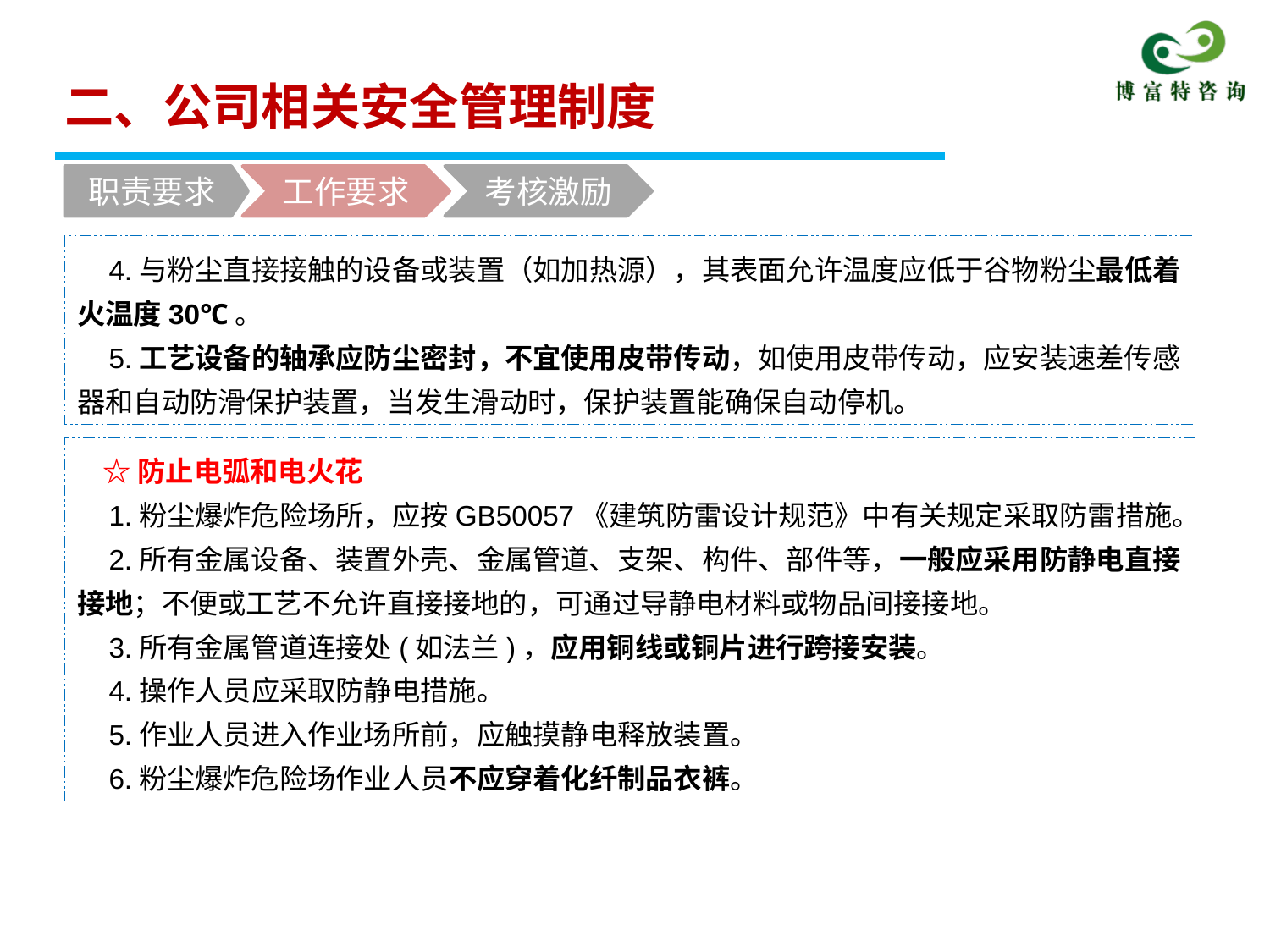

二、公司相关安全管理制度
职责要求
工作要求
考核激励
    4.与粉尘直接接触的设备或装置（如加热源），其表面允许温度应低于谷物粉尘最低着火温度30℃。
    5.工艺设备的轴承应防尘密封，不宜使用皮带传动，如使用皮带传动，应安装速差传感器和自动防滑保护装置，当发生滑动时，保护装置能确保自动停机。
    ☆防止电弧和电火花
    1.粉尘爆炸危险场所，应按GB50057《建筑防雷设计规范》中有关规定采取防雷措施。
    2.所有金属设备、装置外壳、金属管道、支架、构件、部件等，一般应采用防静电直接接地；不便或工艺不允许直接接地的，可通过导静电材料或物品间接接地。
    3.所有金属管道连接处(如法兰)，应用铜线或铜片进行跨接安装。
    4.操作人员应采取防静电措施。
    5.作业人员进入作业场所前，应触摸静电释放装置。
    6.粉尘爆炸危险场作业人员不应穿着化纤制品衣裤。